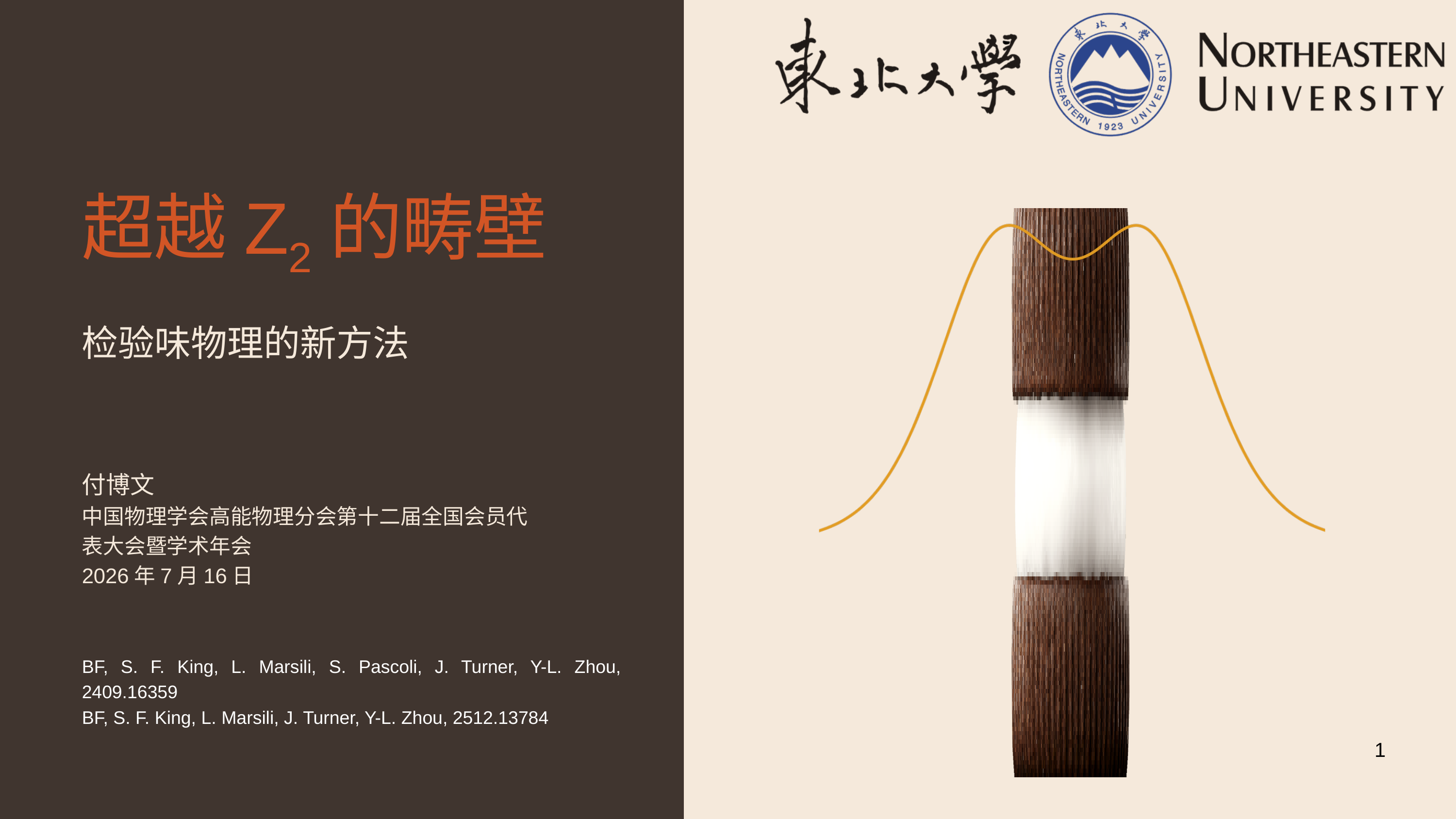

超越Z2的畴壁
检验味物理的新方法
付博文
中国物理学会高能物理分会第十二届全国会员代表大会暨学术年会
2026年7月16日
BF, S. F. King, L. Marsili, S. Pascoli, J. Turner, Y-L. Zhou, 2409.16359
BF, S. F. King, L. Marsili, J. Turner, Y-L. Zhou, 2512.13784

1